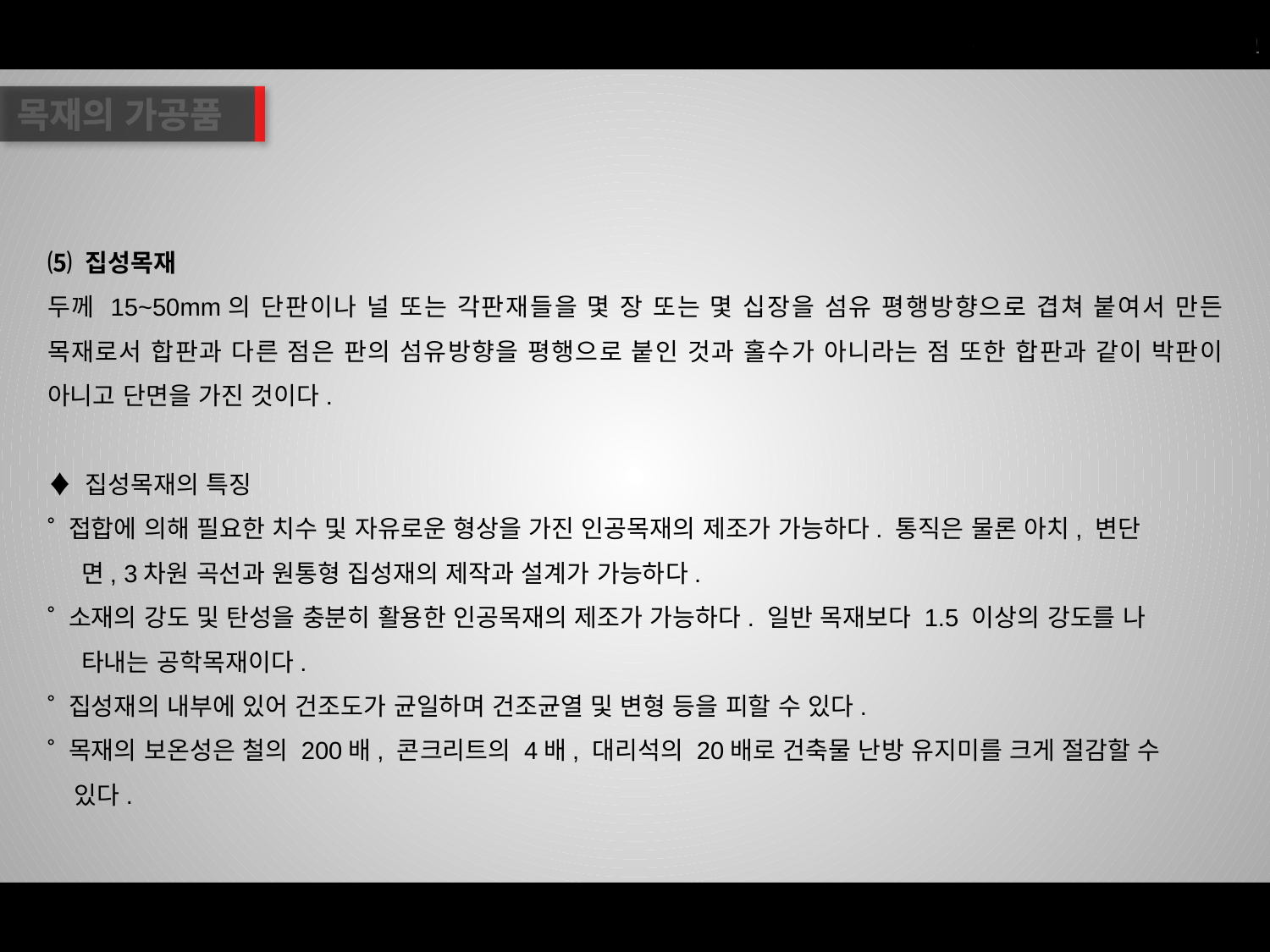

목재의 가공품

⑸ 집성목재
두께 15~50mm의 단판이나 널 또는 각판재들을 몇 장 또는 몇 십장을 섬유 평행방향으로 겹쳐 붙여서 만든 목재로서 합판과 다른 점은 판의 섬유방향을 평행으로 붙인 것과 홀수가 아니라는 점 또한 합판과 같이 박판이 아니고 단면을 가진 것이다.

♦ 집성목재의 특징
˚ 접합에 의해 필요한 치수 및 자유로운 형상을 가진 인공목재의 제조가 가능하다. 통직은 물론 아치, 변단
    면, 3차원 곡선과 원통형 집성재의 제작과 설계가 가능하다.
˚ 소재의 강도 및 탄성을 충분히 활용한 인공목재의 제조가 가능하다. 일반 목재보다 1.5 이상의 강도를 나
    타내는 공학목재이다.
˚ 집성재의 내부에 있어 건조도가 균일하며 건조균열 및 변형 등을 피할 수 있다.
˚ 목재의 보온성은 철의 200배, 콘크리트의 4배, 대리석의 20배로 건축물 난방 유지미를 크게 절감할 수
   있다.